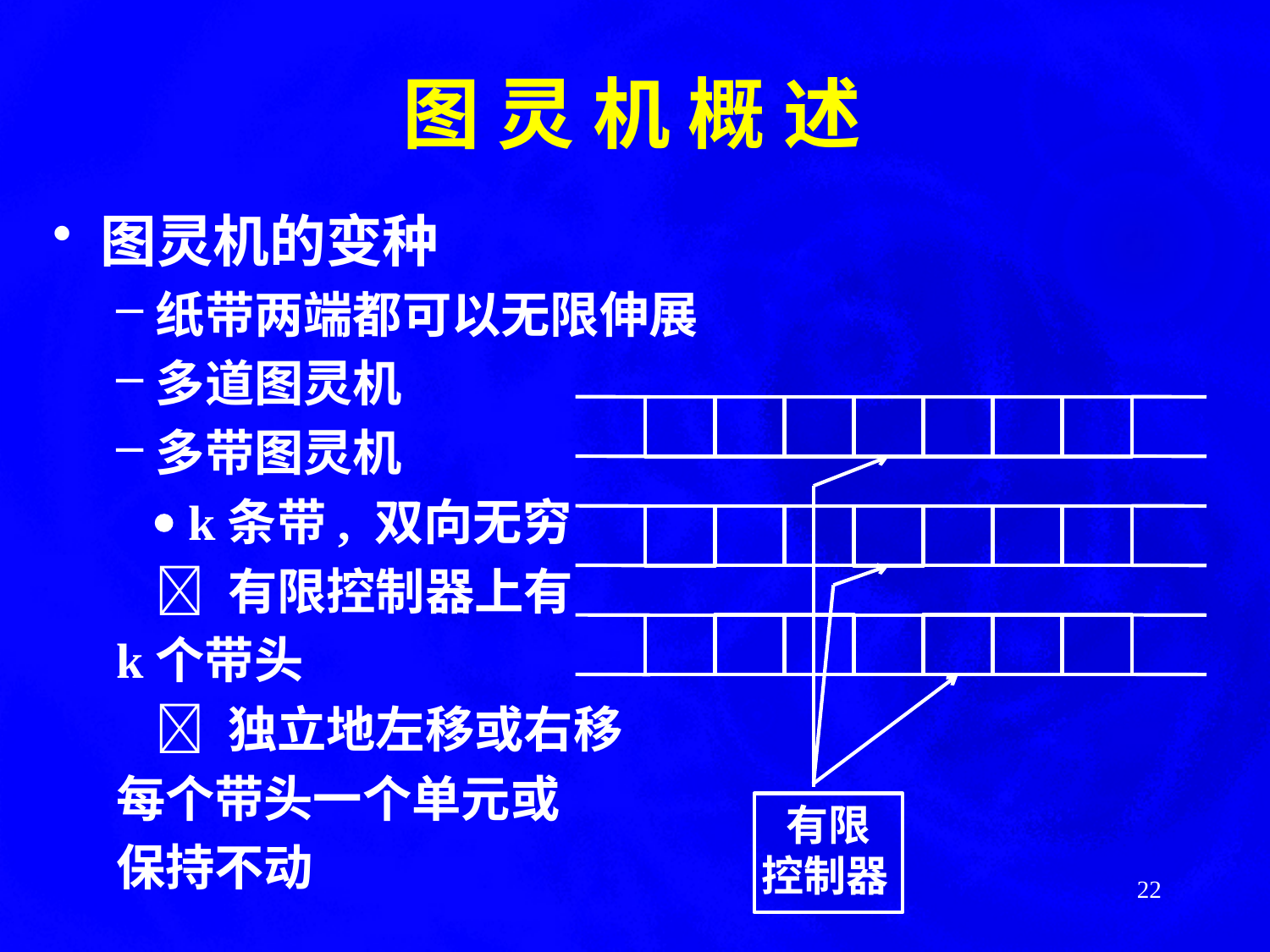

# 图 灵 机 概 述
图灵机的变种
纸带两端都可以无限伸展
多道图灵机
多带图灵机
	• k条带, 双向无穷
	• 有限控制器上有
k个带头
	• 独立地左移或右移
每个带头一个单元或
保持不动

有限
控制器
22